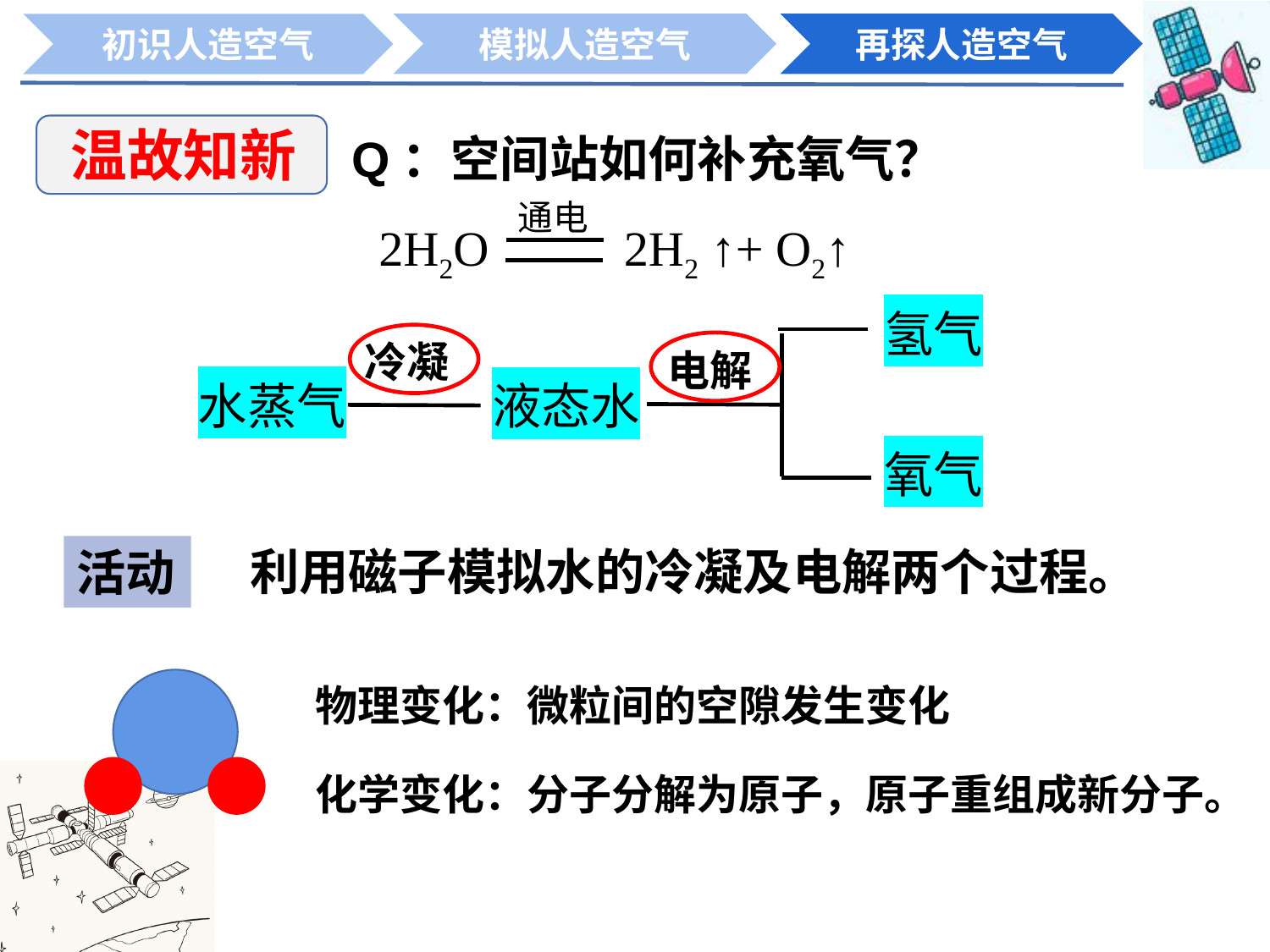

再探人造空气
模拟人造空气
初识人造空气
温故知新

Q：空间站如何补充氧气？
通电
2H2O           2H2 ↑+ O2↑
氢气
电解
液态水
氧气

冷凝
水蒸气

利用磁子模拟水的冷凝及电解两个过程。
活动

物理变化：微粒间的空隙发生变化
化学变化：分子分解为原子，原子重组成新分子。